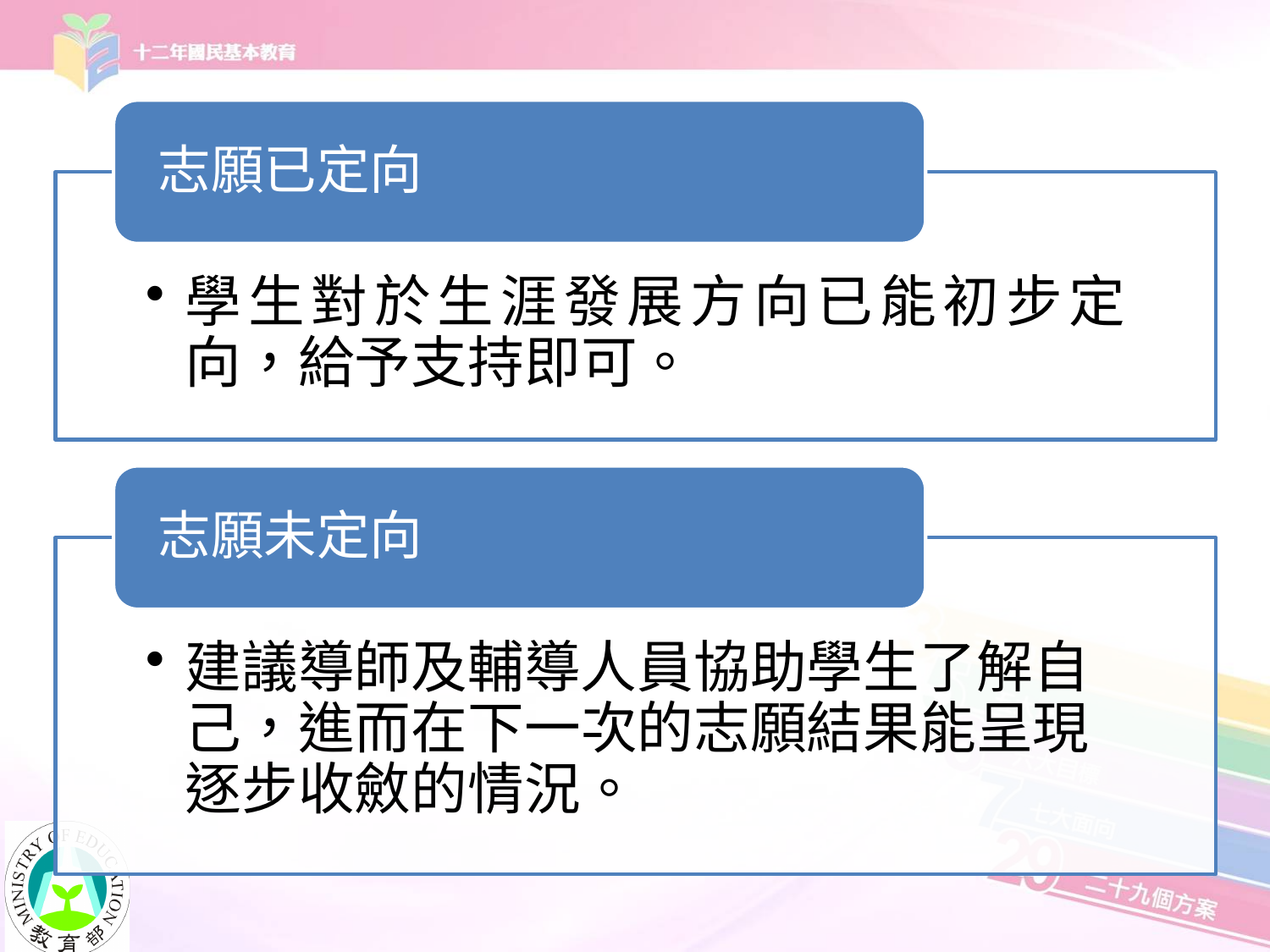

學生對於生涯發展方向已能初步定向，給予支持即可。
志願已定向
建議導師及輔導人員協助學生了解自己，進而在下一次的志願結果能呈現逐步收斂的情況。
志願未定向